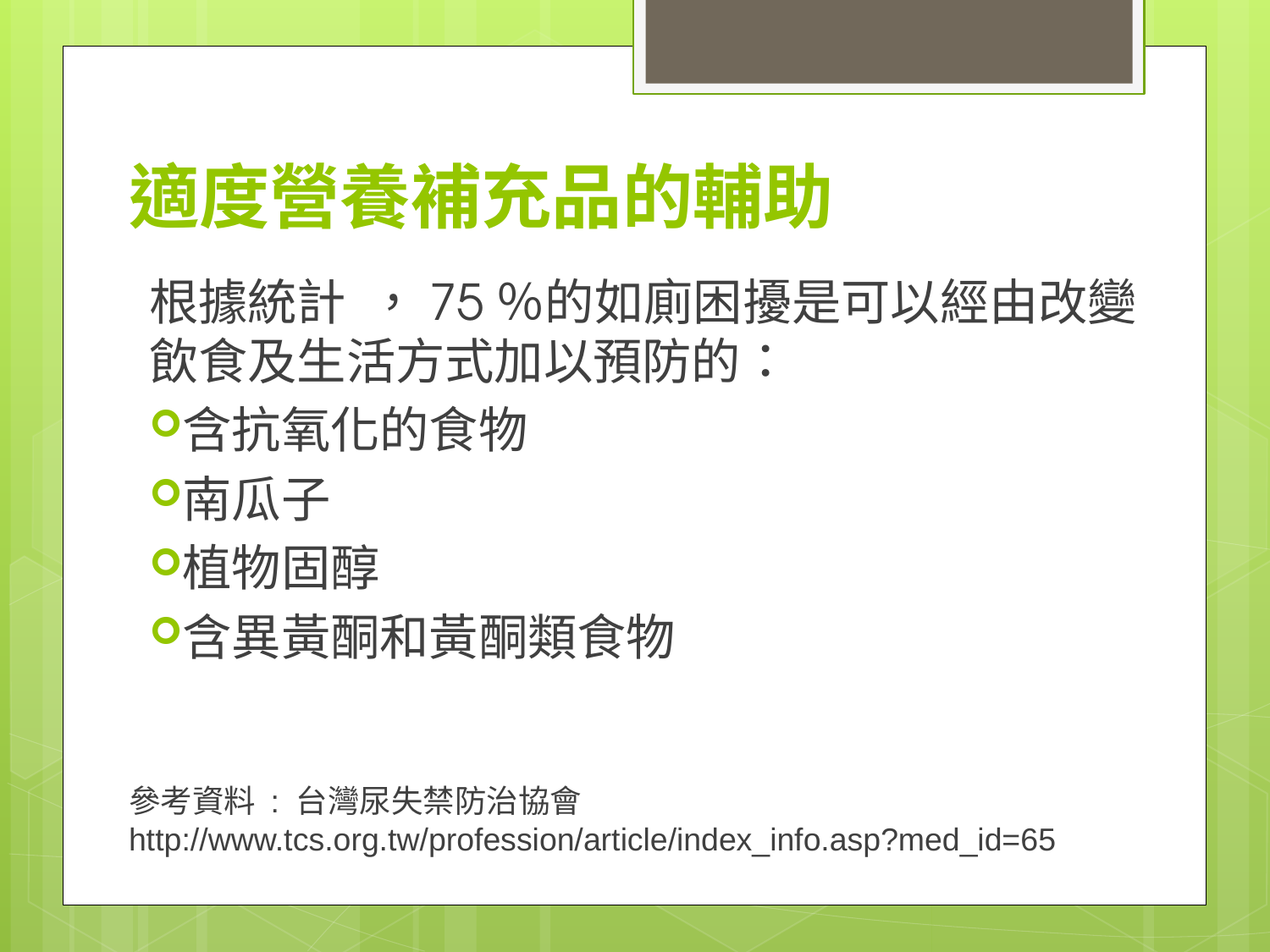

# 適度營養補充品的輔助
根據統計  ，75％的如廁困擾是可以經由改變飲食及生活方式加以預防的：
含抗氧化的食物
南瓜子
植物固醇
含異黃酮和黃酮類食物
參考資料 : 台灣尿失禁防治協會
http://www.tcs.org.tw/profession/article/index_info.asp?med_id=65